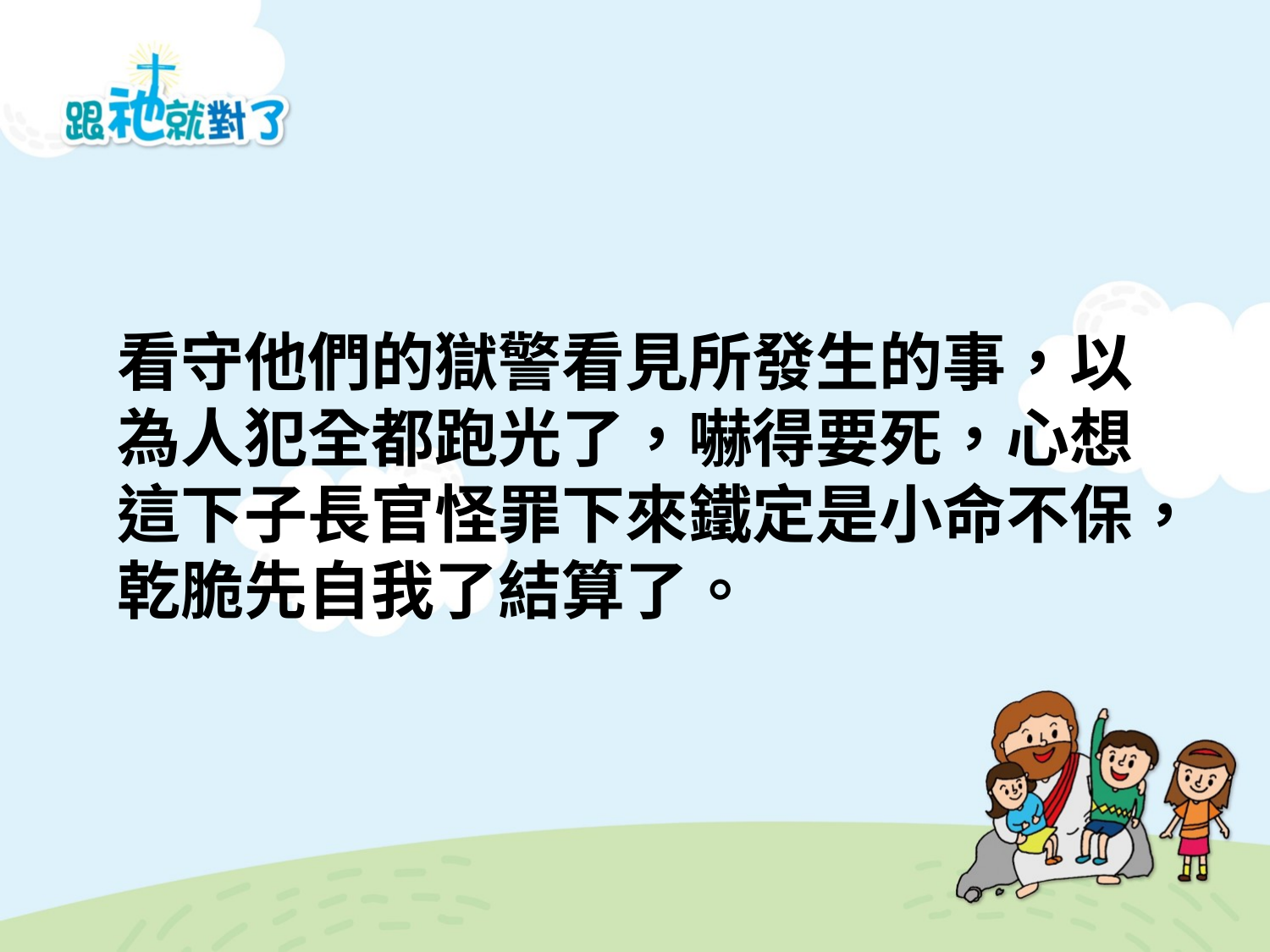

看守他們的獄警看見所發生的事，以為人犯全都跑光了，嚇得要死，心想這下子長官怪罪下來鐵定是小命不保，乾脆先自我了結算了。